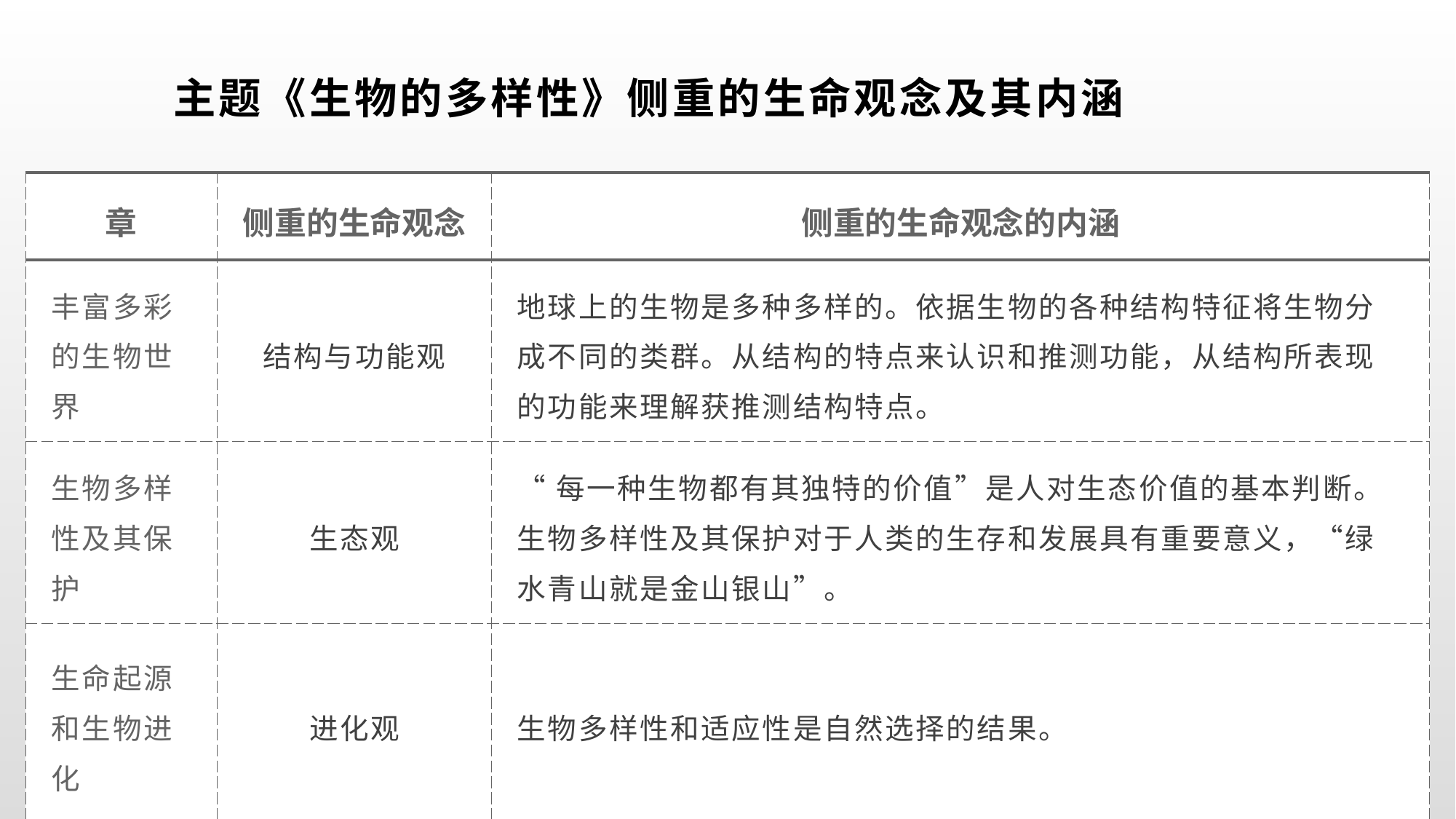

主题《生物的多样性》侧重的生命观念及其内涵
| 章 | 侧重的生命观念 | 侧重的生命观念的内涵 |
| --- | --- | --- |
| 丰富多彩的生物世界 | 结构与功能观 | 地球上的生物是多种多样的。依据生物的各种结构特征将生物分成不同的类群。从结构的特点来认识和推测功能，从结构所表现的功能来理解获推测结构特点。 |
| 生物多样性及其保护 | 生态观 | “每一种生物都有其独特的价值”是人对生态价值的基本判断。生物多样性及其保护对于人类的生存和发展具有重要意义，“绿水青山就是金山银山”。 |
| 生命起源和生物进化 | 进化观 | 生物多样性和适应性是自然选择的结果。 |